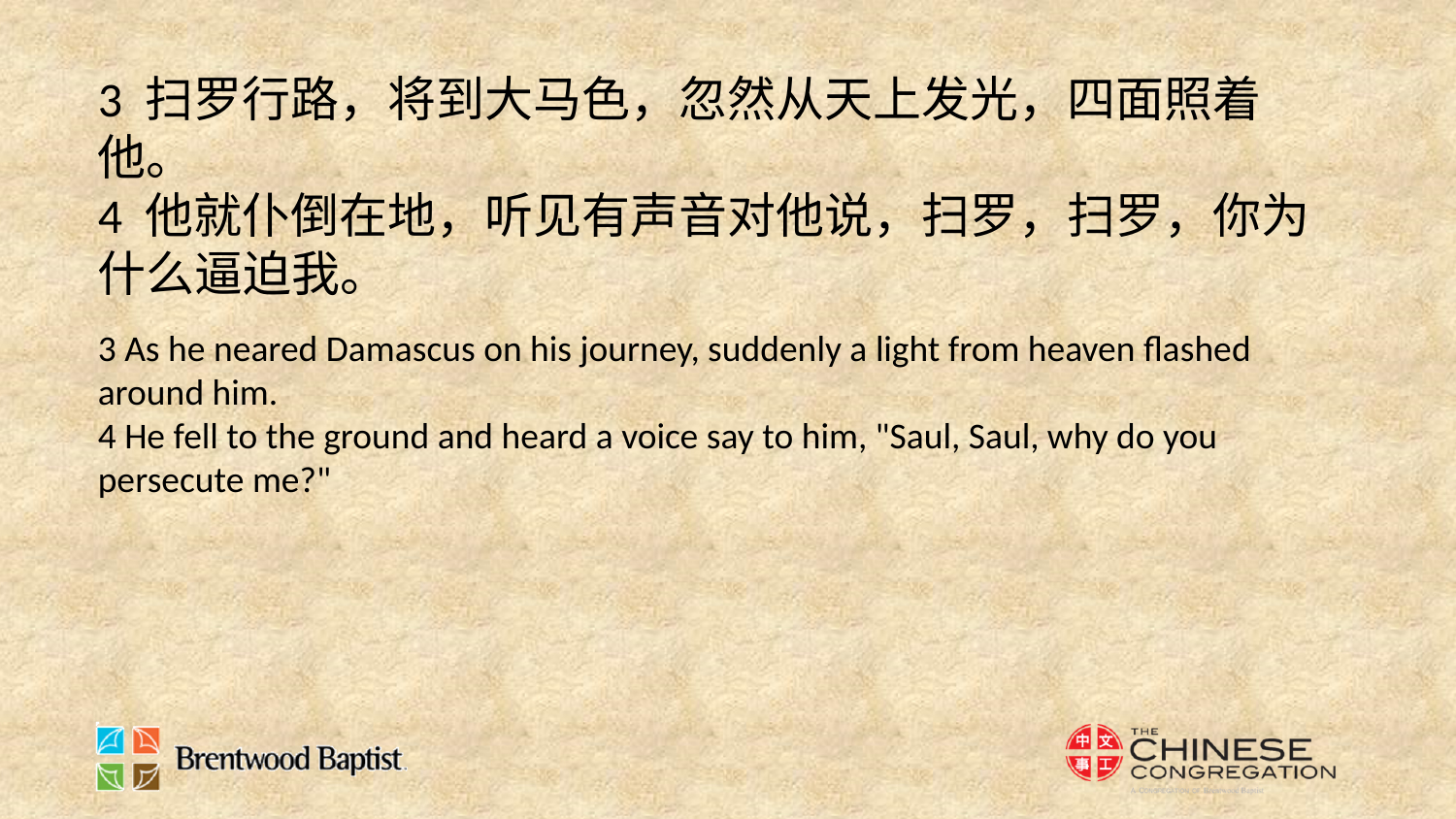

3 扫罗行路，将到大马色，忽然从天上发光，四面照着他。
4 他就仆倒在地，听见有声音对他说，扫罗，扫罗，你为什么逼迫我。

3 As he neared Damascus on his journey, suddenly a light from heaven flashed around him.
4 He fell to the ground and heard a voice say to him, "Saul, Saul, why do you persecute me?"